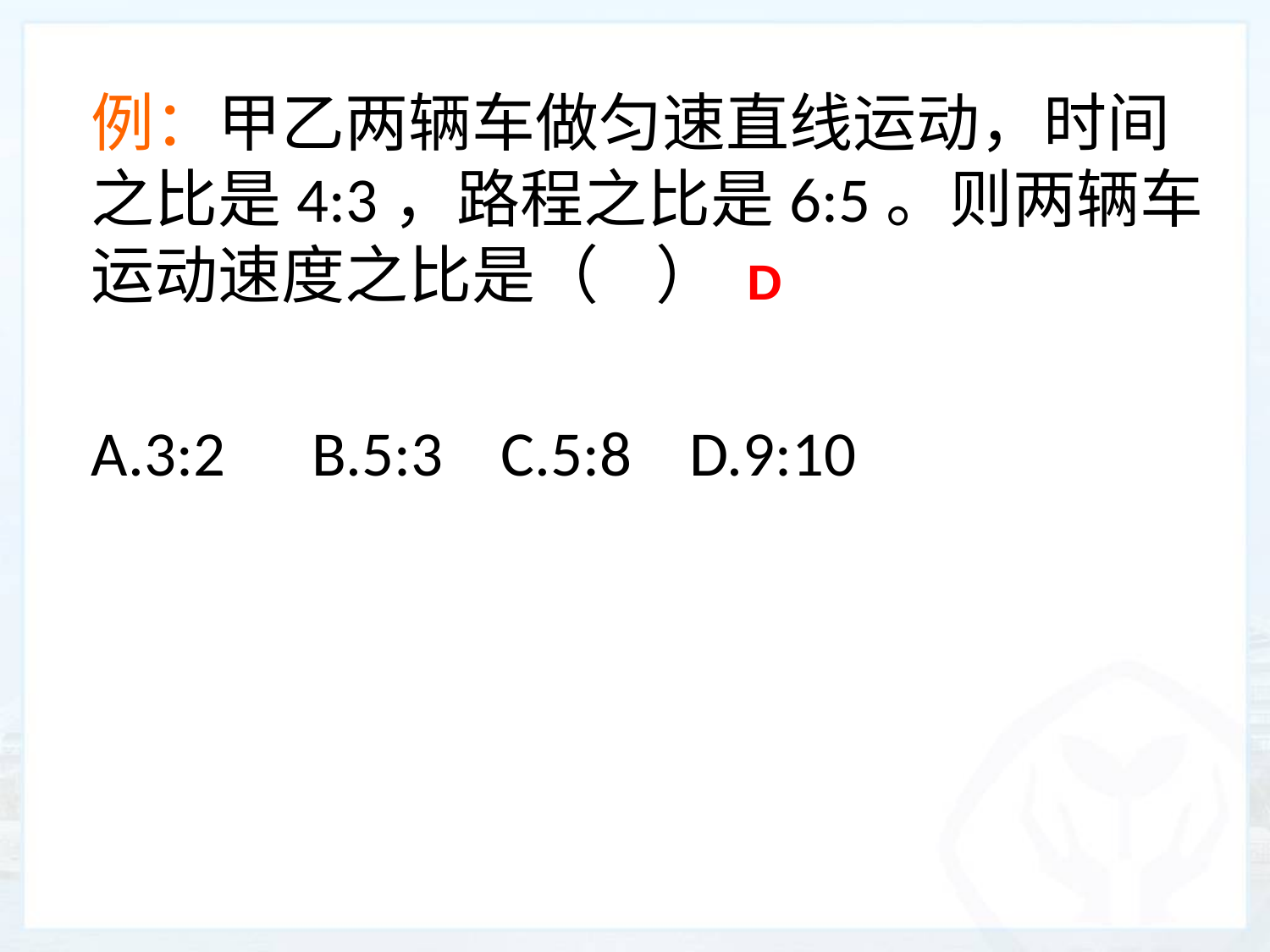

例：甲乙两辆车做匀速直线运动，时间之比是4:3，路程之比是6:5。则两辆车运动速度之比是（    ）

A.3:2      B.5:3    C.5:8    D.9:10
D